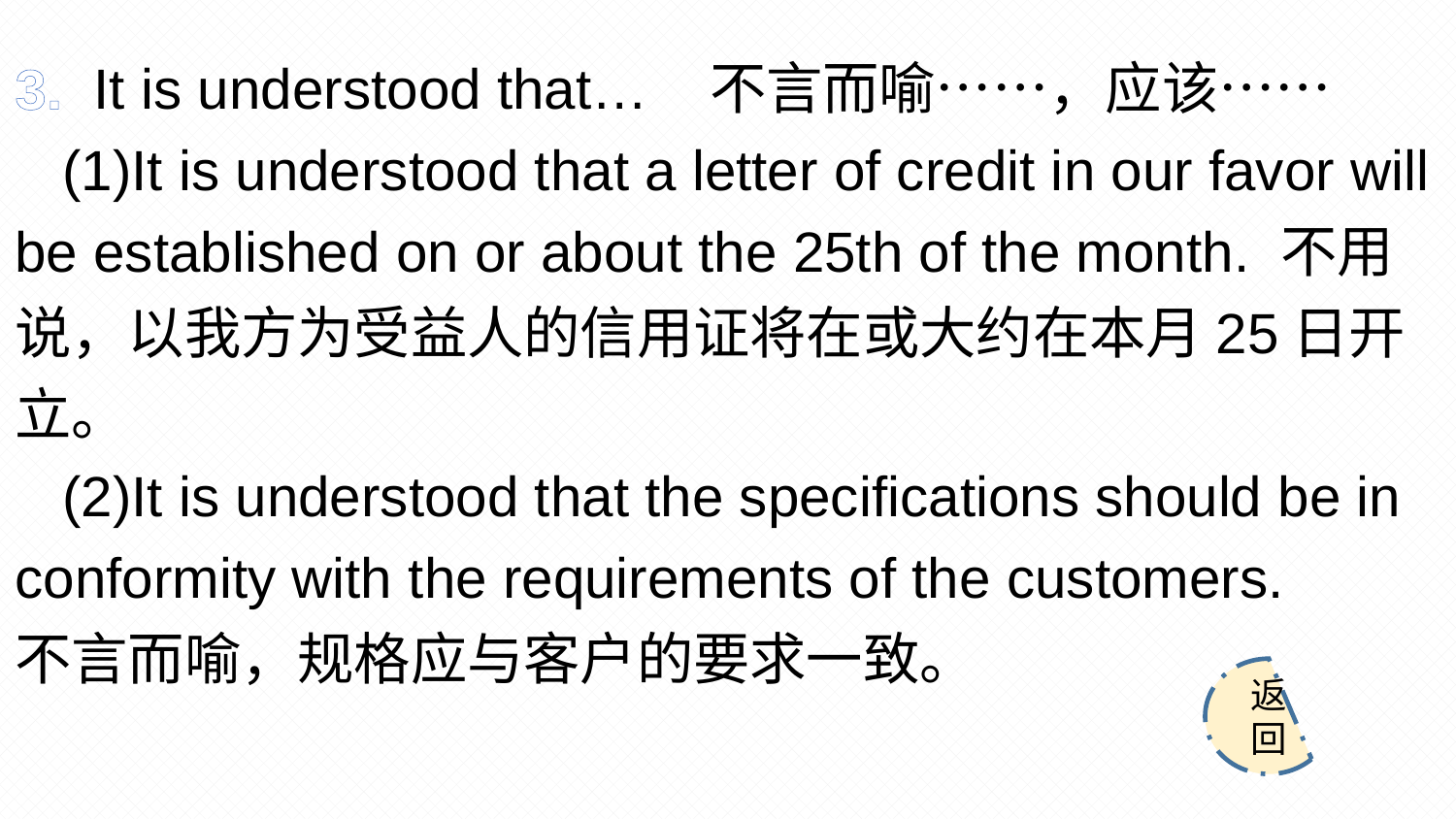

3.  It is understood that…   不言而喻……，应该……
   (1)It is understood that a letter of credit in our favor will be established on or about the 25th of the month. 不用说，以我方为受益人的信用证将在或大约在本月25日开立。
   (2)It is understood that the specifications should be in conformity with the requirements of the customers.
不言而喻，规格应与客户的要求一致。
返回